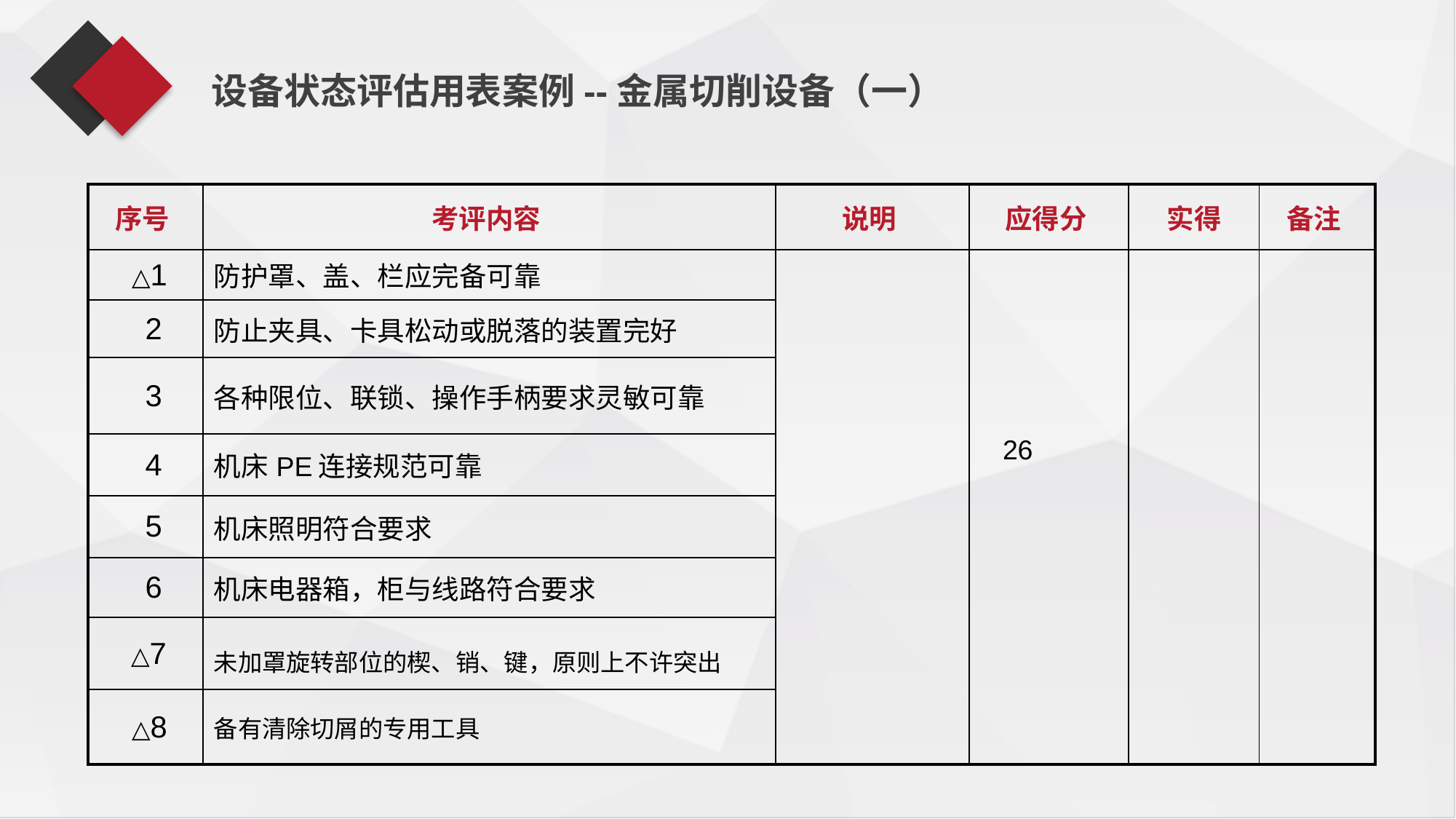

设备状态评估用表案例--金属切削设备（一）
| 序号 | 考评内容 | 说明 | 应得分 | 实得 | 备注 |
| --- | --- | --- | --- | --- | --- |
| △1 | 防护罩、盖、栏应完备可靠 |  | 26 |  |  |
| 2 | 防止夹具、卡具松动或脱落的装置完好 |  |  |  |  |
| 3 | 各种限位、联锁、操作手柄要求灵敏可靠 |  |  |  |  |
| 4 | 机床PE连接规范可靠 |  |  |  |  |
| 5 | 机床照明符合要求 |  |  |  |  |
| 6 | 机床电器箱，柜与线路符合要求 |  |  |  |  |
| △7 | 未加罩旋转部位的楔、销、键，原则上不许突出 |  |  |  |  |
| △8 | 备有清除切屑的专用工具 |  |  |  |  |